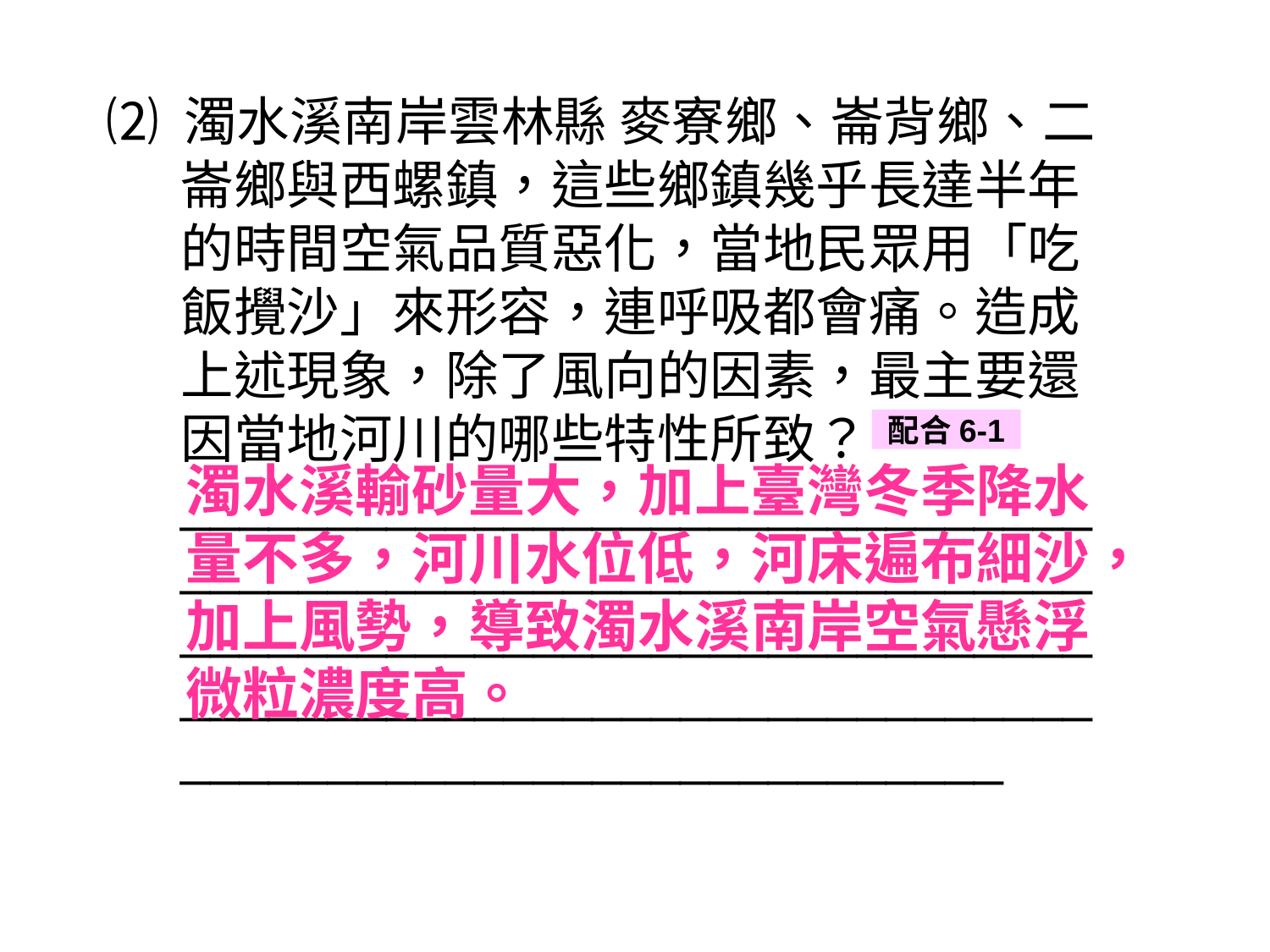

20
⑵ 濁水溪南岸雲林縣 麥寮鄉、崙背鄉、二崙鄉與西螺鎮，這些鄉鎮幾乎長達半年的時間空氣品質惡化，當地民眾用「吃飯攪沙」來形容，連呼吸都會痛。造成上述現象，除了風向的因素，最主要還因當地河川的哪些特性所致？________________________________________________________________________________________________________________________________________________________
配合6-1
濁水溪輸砂量大，加上臺灣冬季降水量不多，河川水位低，河床遍布細沙，加上風勢，導致濁水溪南岸空氣懸浮微粒濃度高。